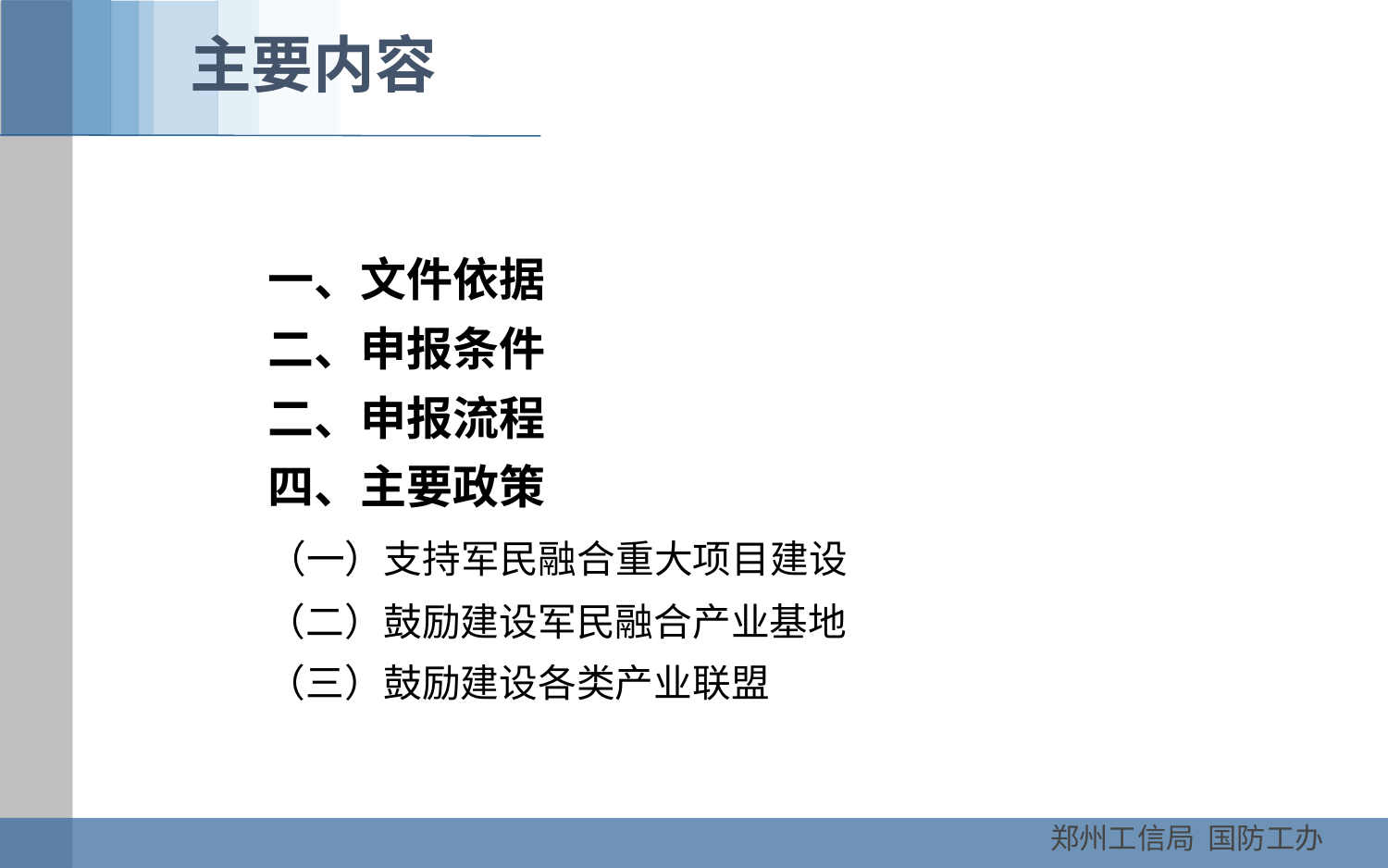

主要内容

    一、文件依据
    二、申报条件
    二、申报流程
    四、主要政策
    （一）支持军民融合重大项目建设
     （二）鼓励建设军民融合产业基地
     （三）鼓励建设各类产业联盟

郑州工信局  国防工办